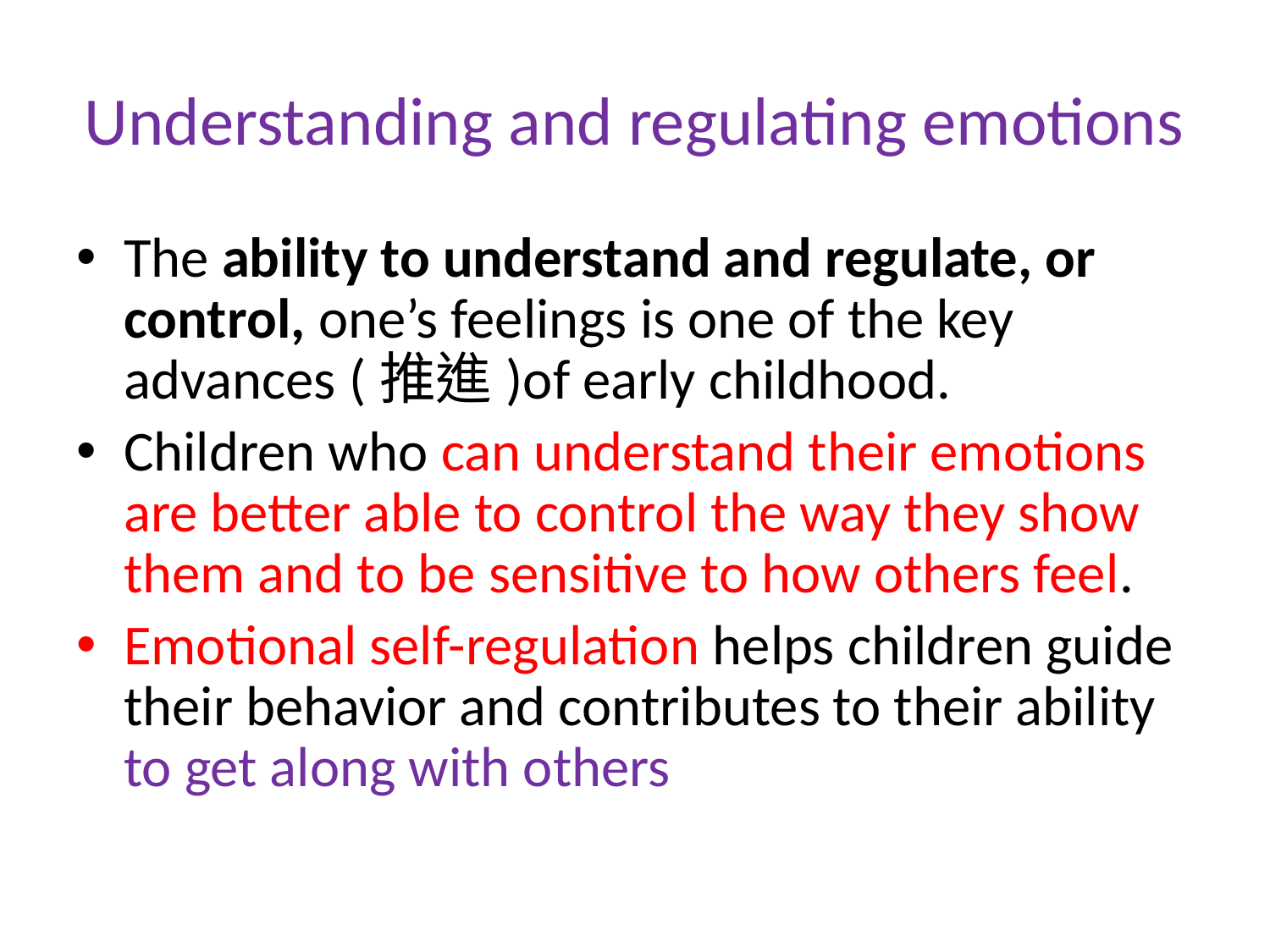

# Understanding and regulating emotions
The ability to understand and regulate, or control, one’s feelings is one of the key advances (推進)of early childhood.
Children who can understand their emotions are better able to control the way they show them and to be sensitive to how others feel.
Emotional self-regulation helps children guide their behavior and contributes to their ability to get along with others